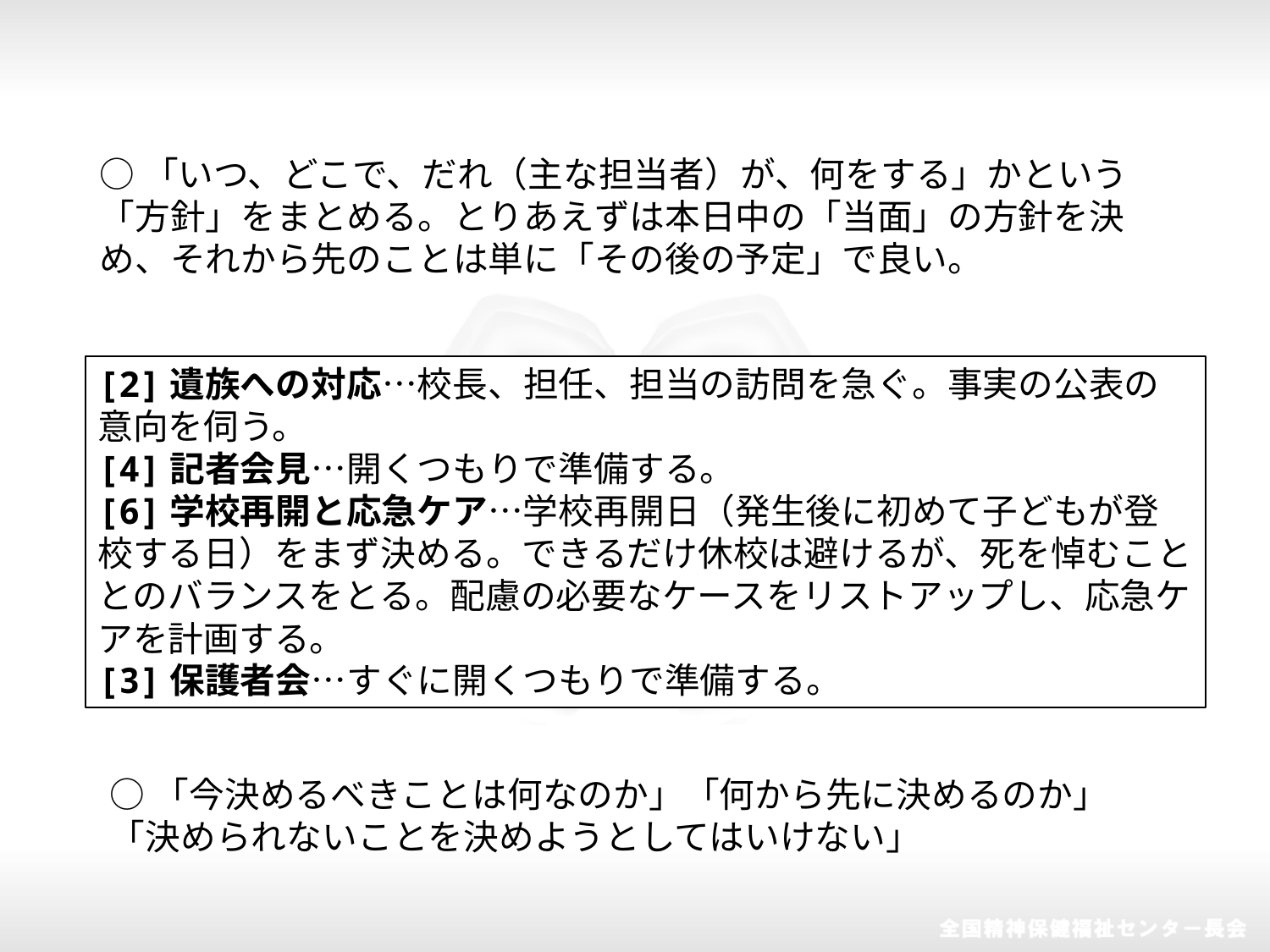

○「いつ、どこで、だれ（主な担当者）が、何をする」かという「方針」をまとめる。とりあえずは本日中の「当面」の方針を決め、それから先のことは単に「その後の予定」で良い。
[2]遺族への対応…校長、担任、担当の訪問を急ぐ。事実の公表の意向を伺う。
[4]記者会見…開くつもりで準備する。
[6]学校再開と応急ケア…学校再開日（発生後に初めて子どもが登校する日）をまず決める。できるだけ休校は避けるが、死を悼むこととのバランスをとる。配慮の必要なケースをリストアップし、応急ケアを計画する。
[3]保護者会…すぐに開くつもりで準備する。
○「今決めるべきことは何なのか」「何から先に決めるのか」「決められないことを決めようとしてはいけない」